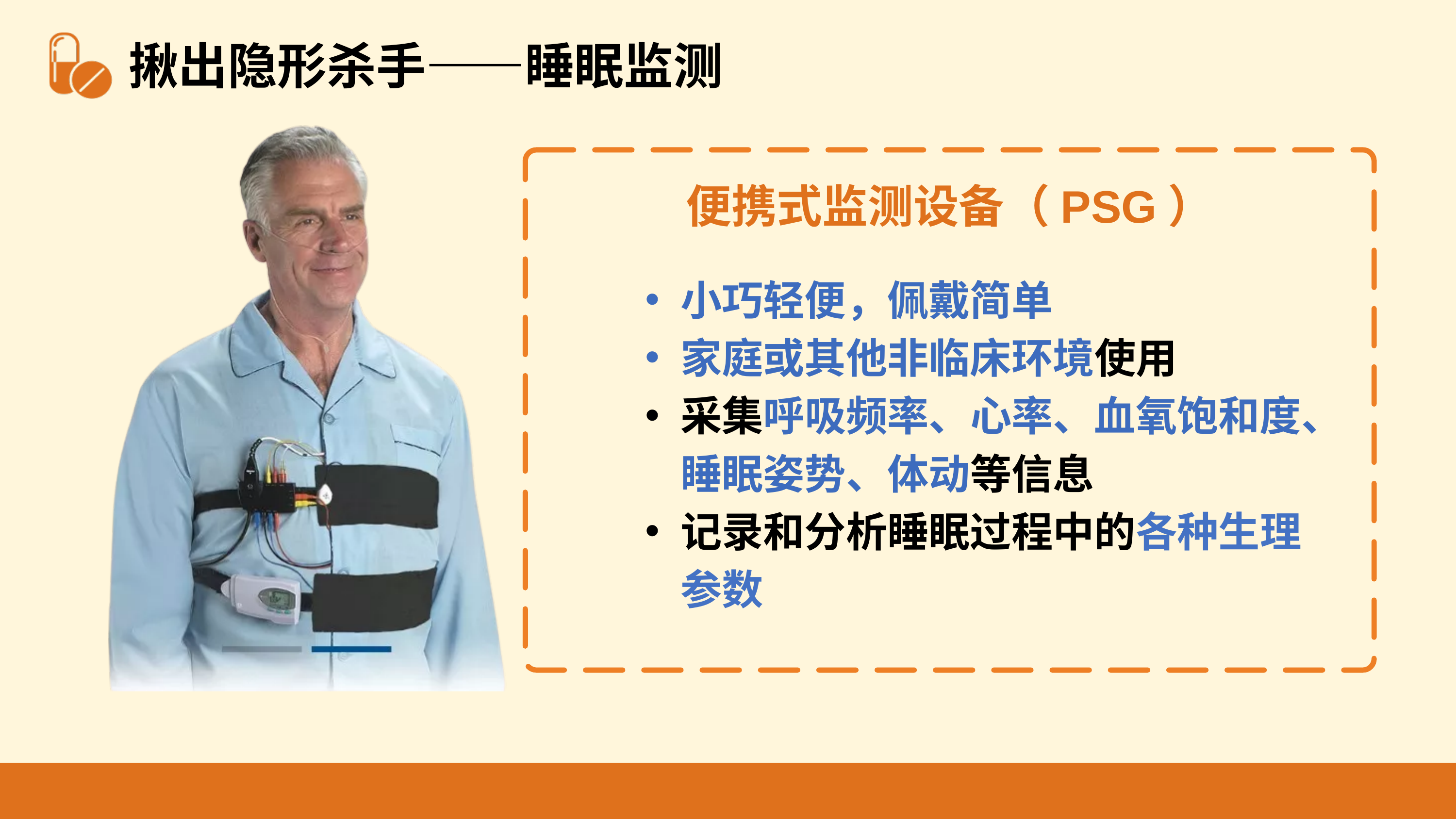

揪出隐形杀手——睡眠监测

便携式监测设备（PSG）
小巧轻便，佩戴简单
家庭或其他非临床环境使用
采集呼吸频率、心率、血氧饱和度、睡眠姿势、体动等信息
记录和分析睡眠过程中的各种生理参数